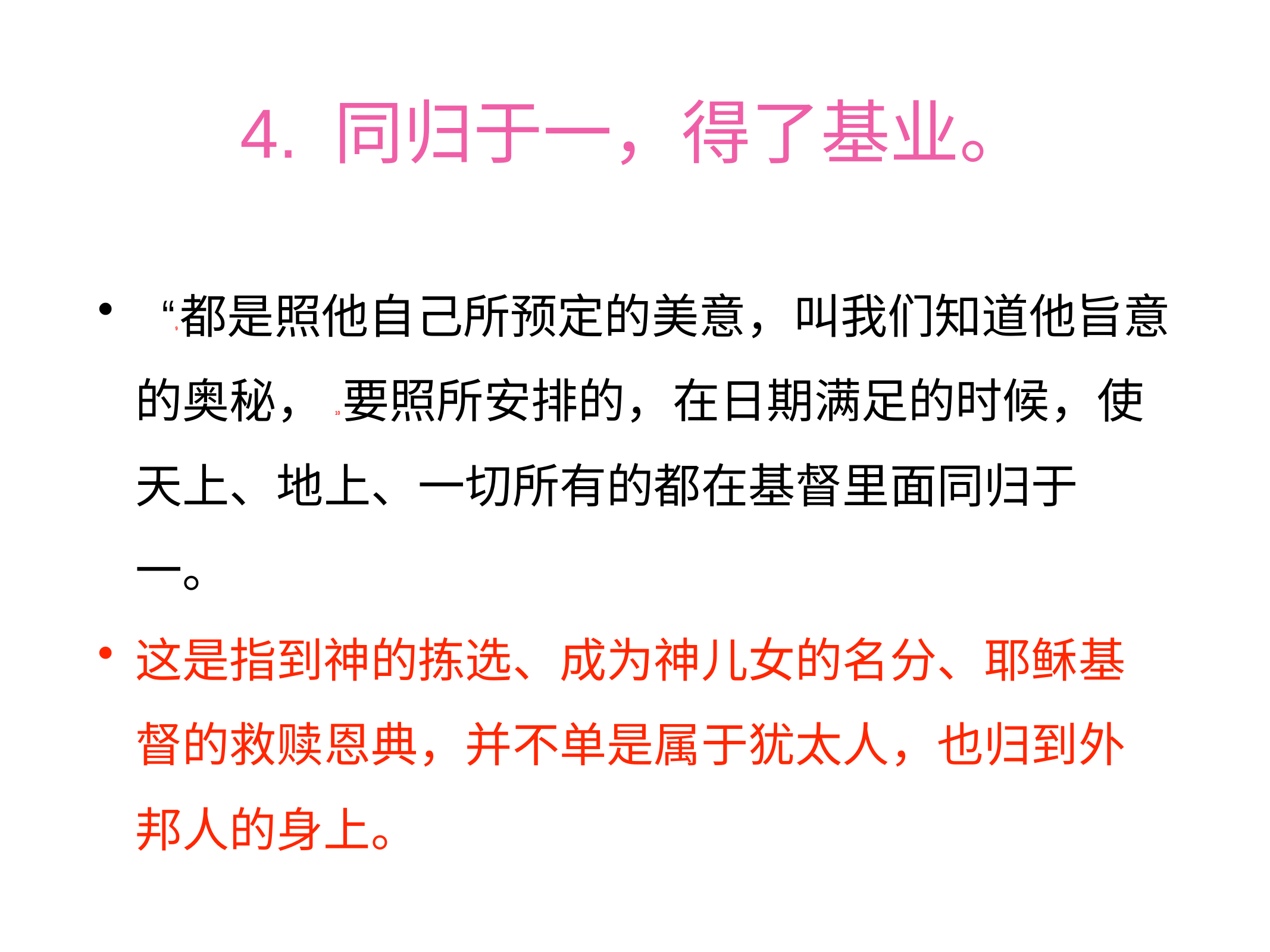

# 4. 同归于一，得了基业。
	“9都是照他自己所预定的美意，叫我们知道他旨意的奥秘，10要照所安排的，在日期满足的时候，使天上、地上、一切所有的都在基督里面同归于一。
这是指到神的拣选、成为神儿女的名分、耶稣基督的救赎恩典，并不单是属于犹太人，也归到外邦人的身上。